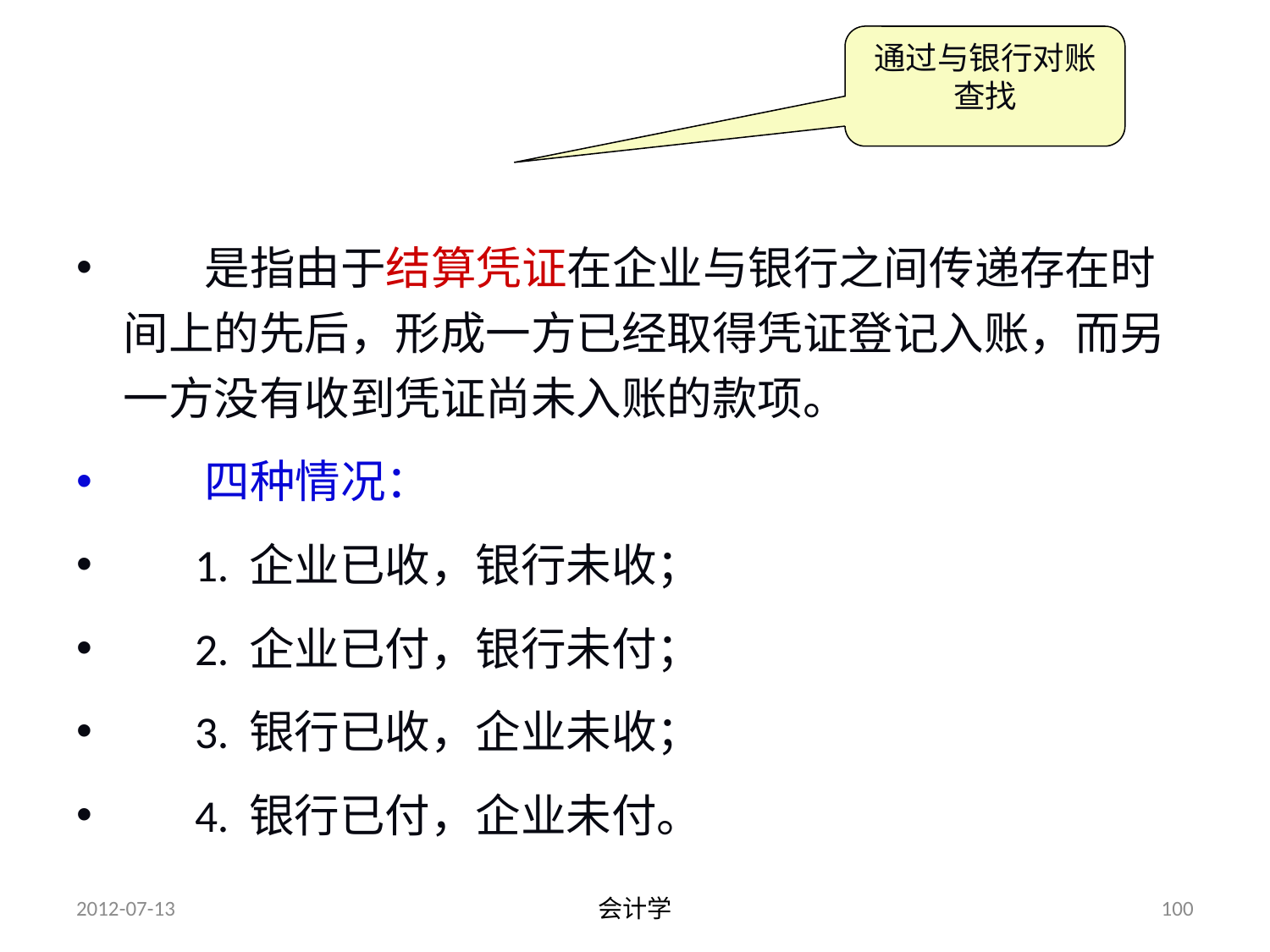

通过与银行对账查找

# 未达账项：
       是指由于结算凭证在企业与银行之间传递存在时间上的先后，形成一方已经取得凭证登记入账，而另一方没有收到凭证尚未入账的款项。
       四种情况：
       1. 企业已收，银行未收；
       2. 企业已付，银行未付；
       3. 银行已收，企业未收；
       4. 银行已付，企业未付。
2012-07-13
会计学
100